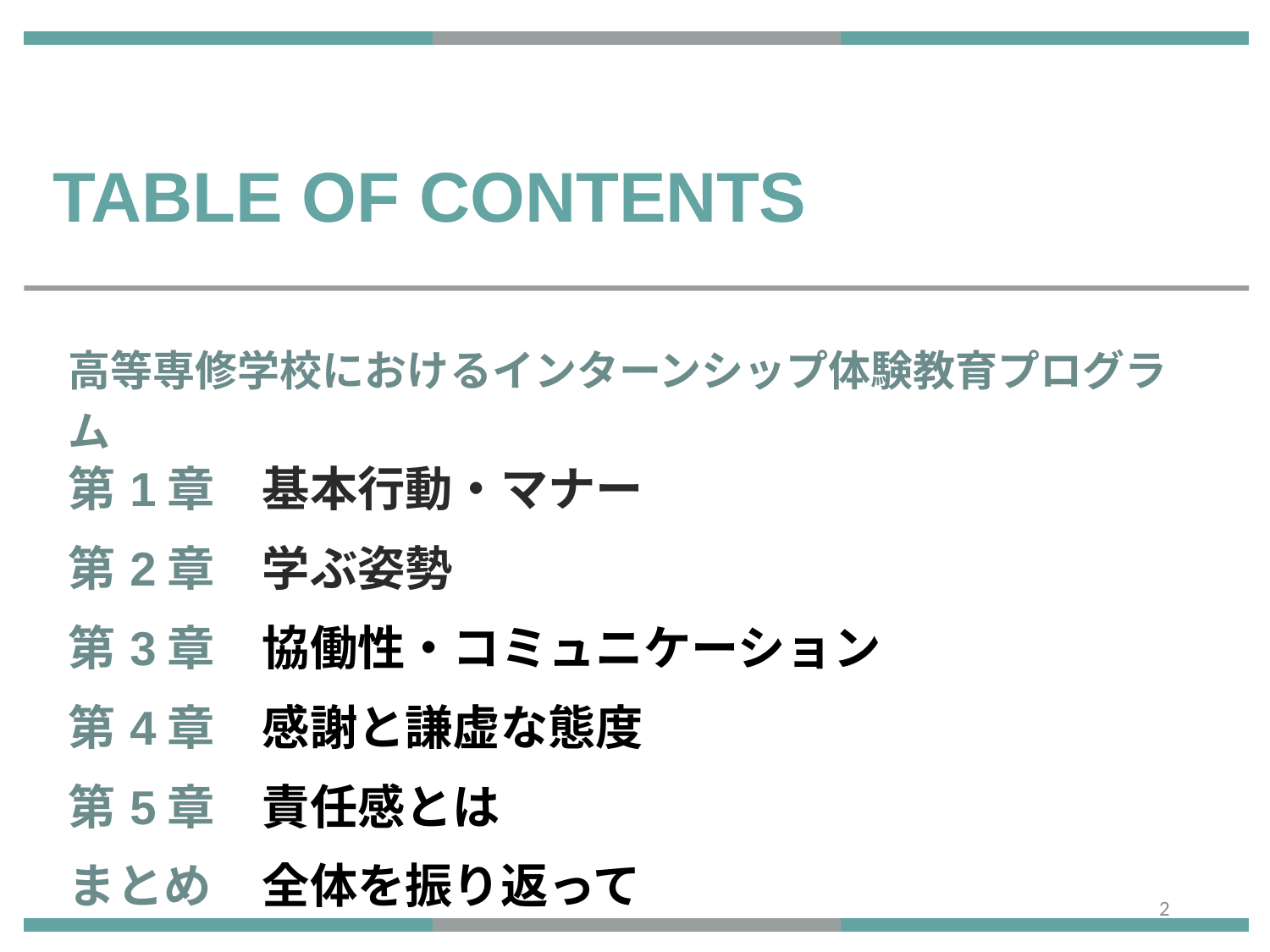

TABLE OF CONTENTS

| 高等専修学校におけるインターンシップ体験教育プログラム |  |
| --- | --- |
| 第1章 | 基本行動・マナー |
| 第2章 | 学ぶ姿勢 |
| 第3章 | 協働性・コミュニケーション |
| 第4章 | 感謝と謙虚な態度 |
| 第5章 | 責任感とは |
| まとめ | 全体を振り返って |
2